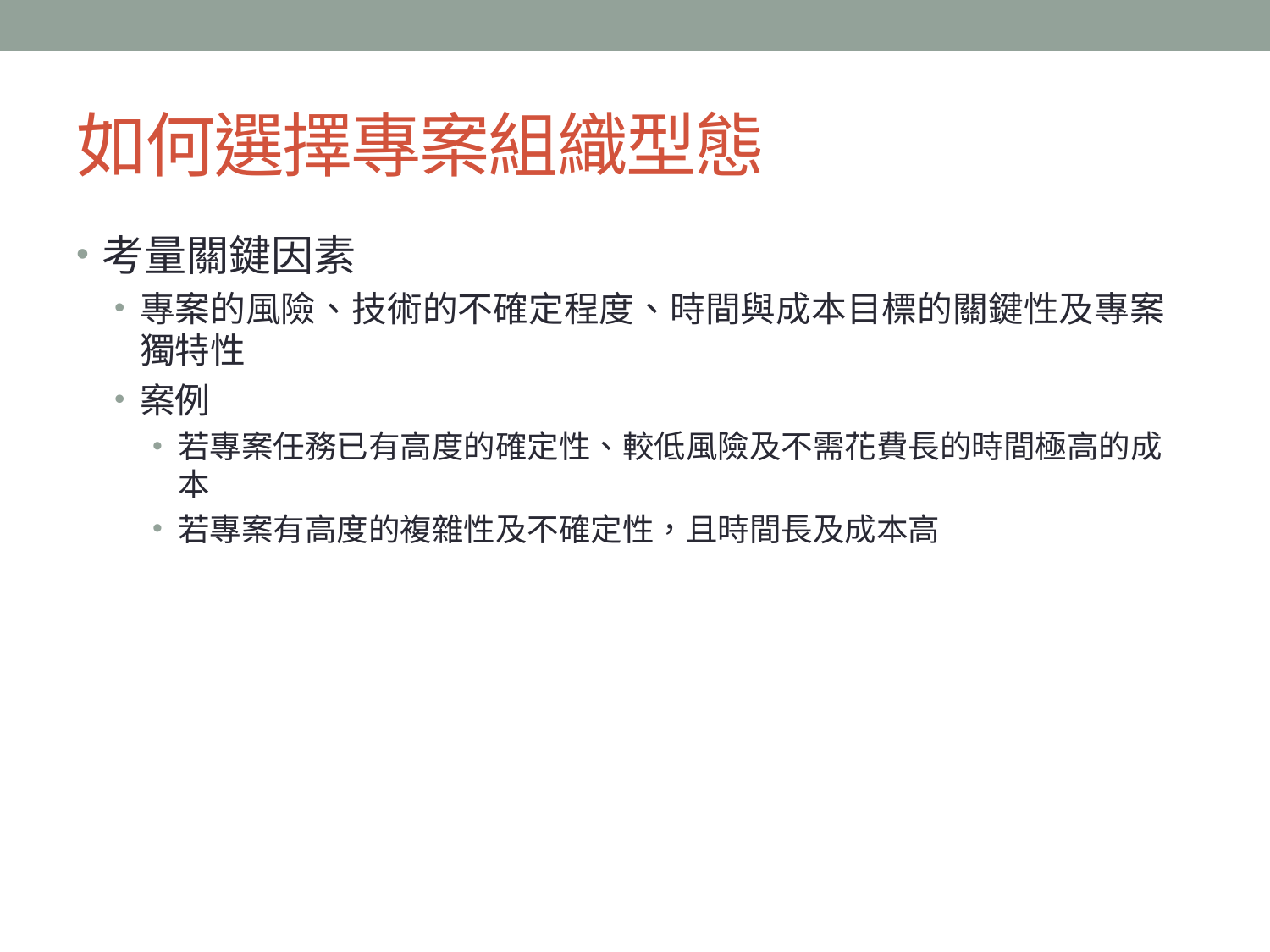

# 如何選擇專案組織型態
考量關鍵因素
專案的風險、技術的不確定程度、時間與成本目標的關鍵性及專案獨特性
案例
若專案任務已有高度的確定性、較低風險及不需花費長的時間極高的成本
若專案有高度的複雜性及不確定性，且時間長及成本高